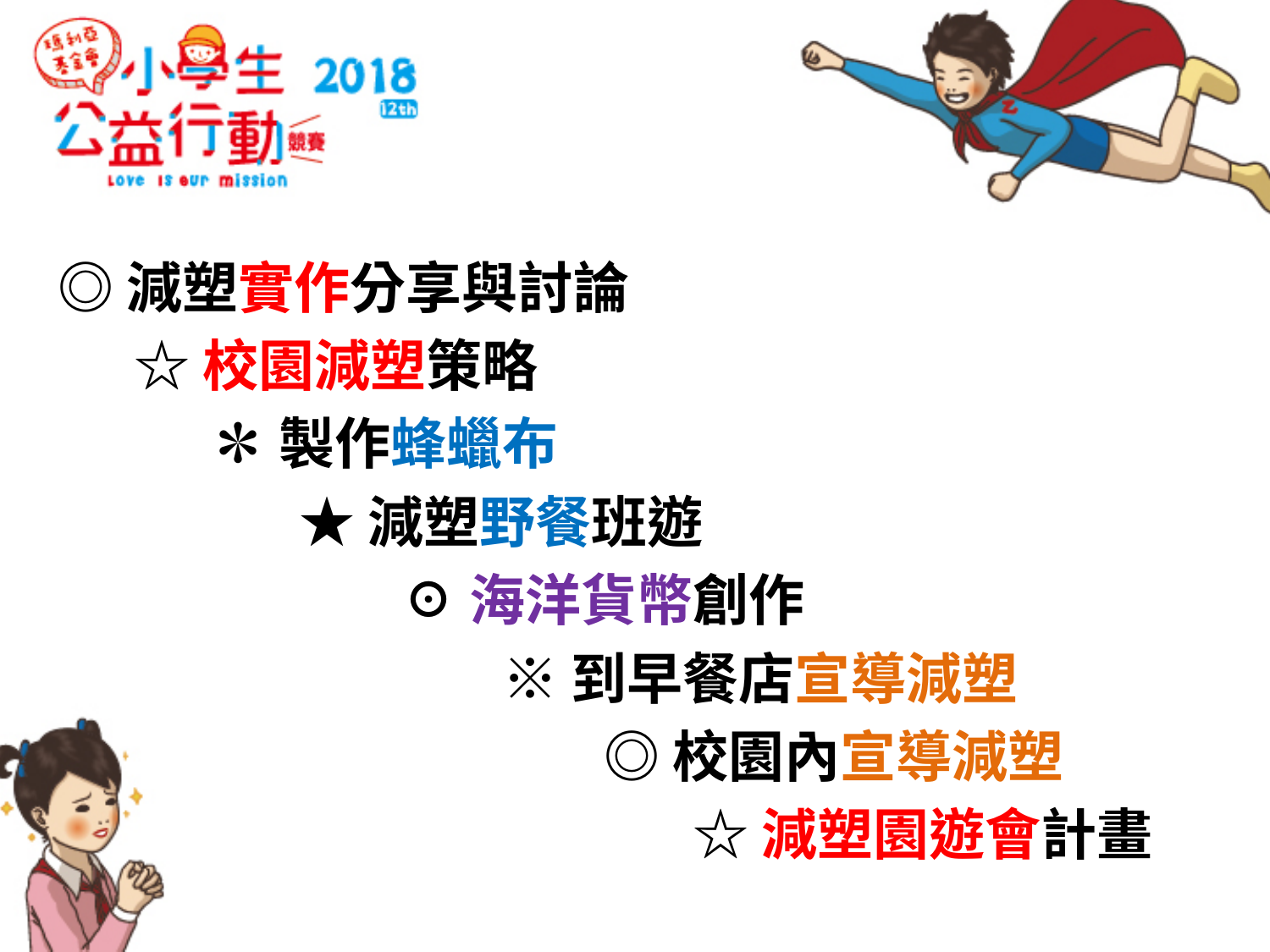

#
◎減塑實作分享與討論
      ☆校園減塑策略
            ✽製作蜂蠟布
                   ★減塑野餐班遊
                           ☉海洋貨幣創作
                                   ※到早餐店宣導減塑
                                           ◎校園內宣導減塑
                                                  ☆減塑園遊會計畫